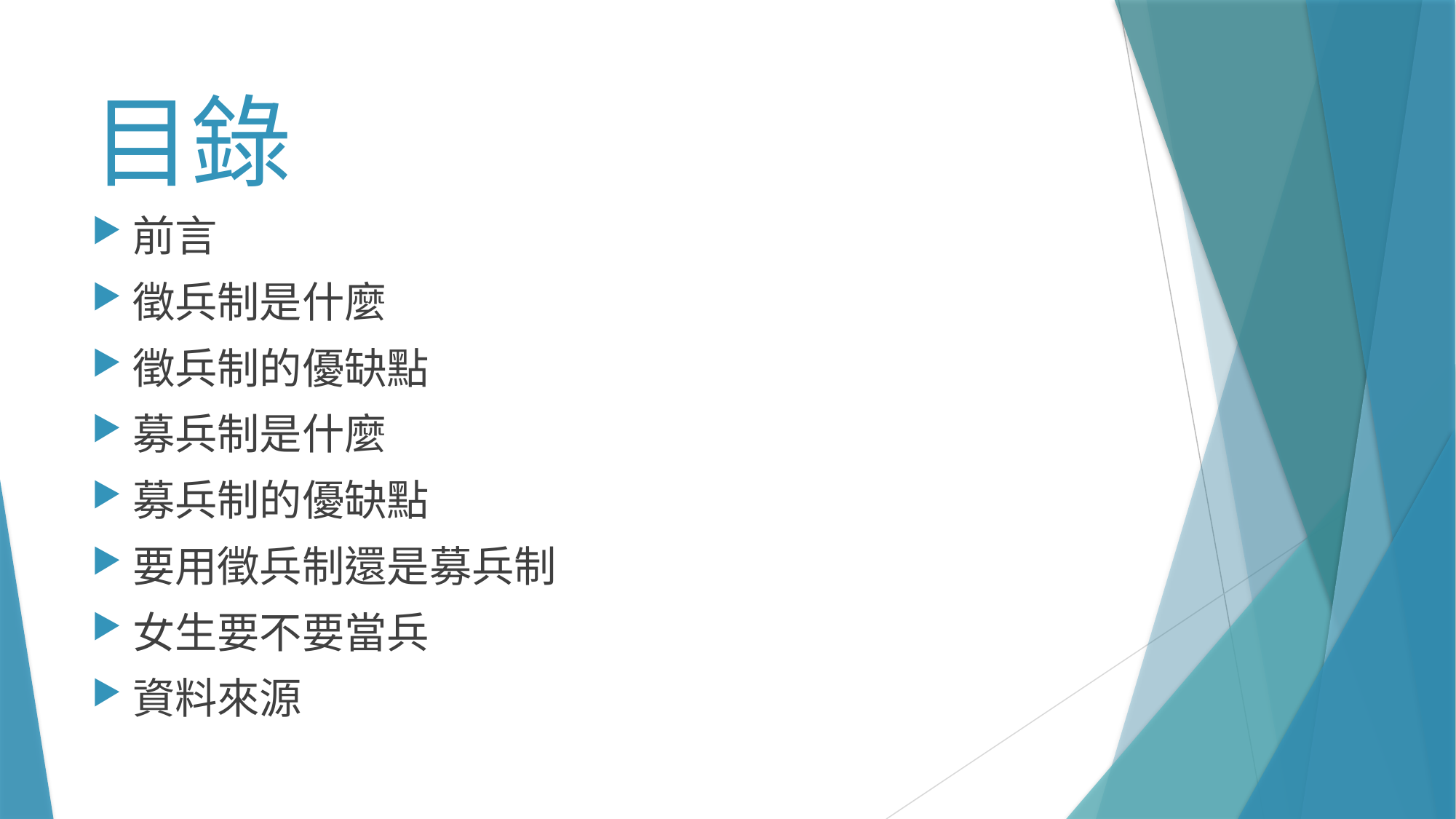

# 目錄
前言
徵兵制是什麼
徵兵制的優缺點
募兵制是什麼
募兵制的優缺點
要用徵兵制還是募兵制
女生要不要當兵
資料來源